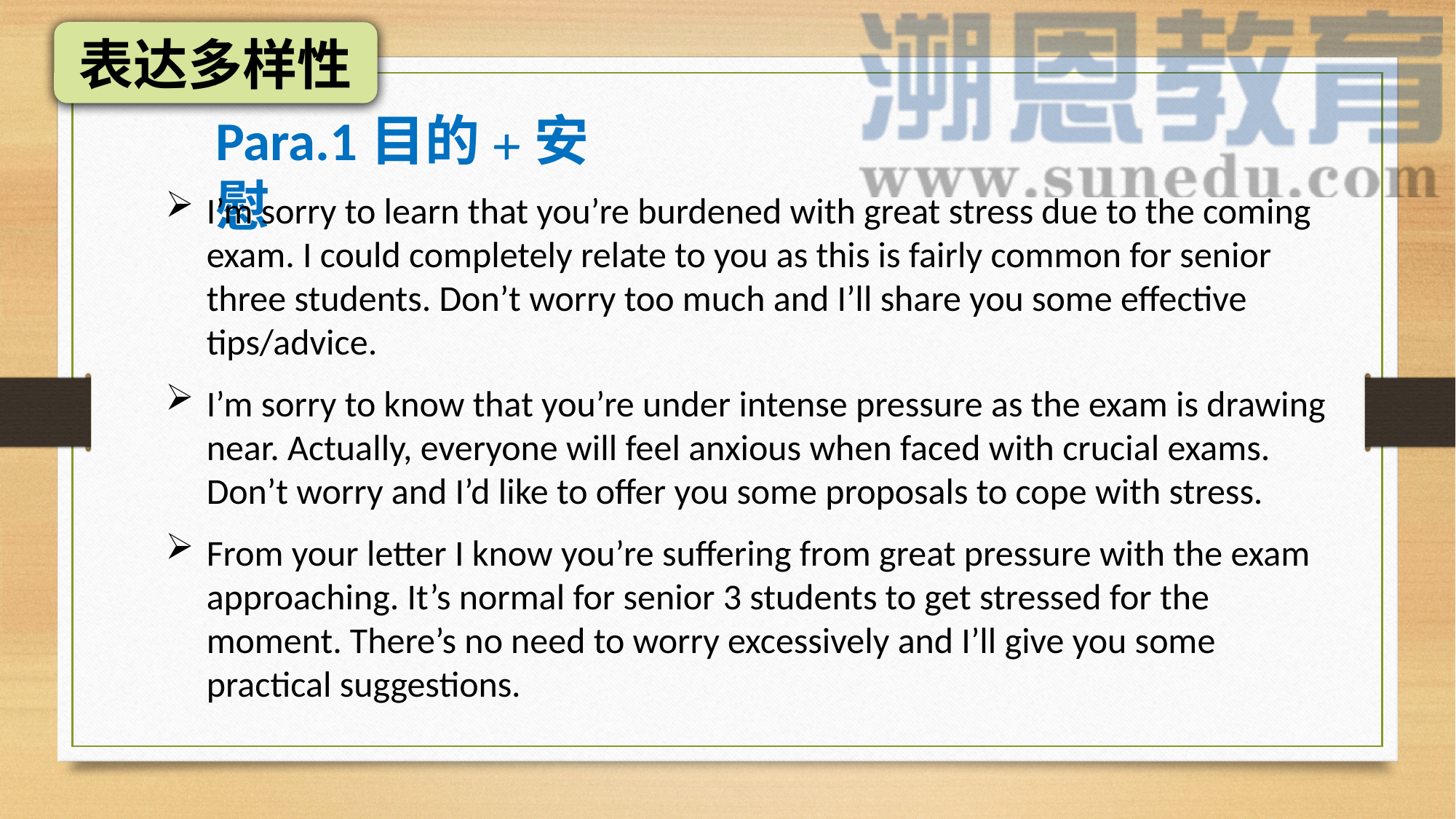

表达多样性
Para.1目的+安慰
I’m sorry to learn that you’re burdened with great stress due to the coming exam. I could completely relate to you as this is fairly common for senior three students. Don’t worry too much and I’ll share you some effective tips/advice.
I’m sorry to know that you’re under intense pressure as the exam is drawing near. Actually, everyone will feel anxious when faced with crucial exams. Don’t worry and I’d like to offer you some proposals to cope with stress.
From your letter I know you’re suffering from great pressure with the exam approaching. It’s normal for senior 3 students to get stressed for the moment. There’s no need to worry excessively and I’ll give you some practical suggestions.